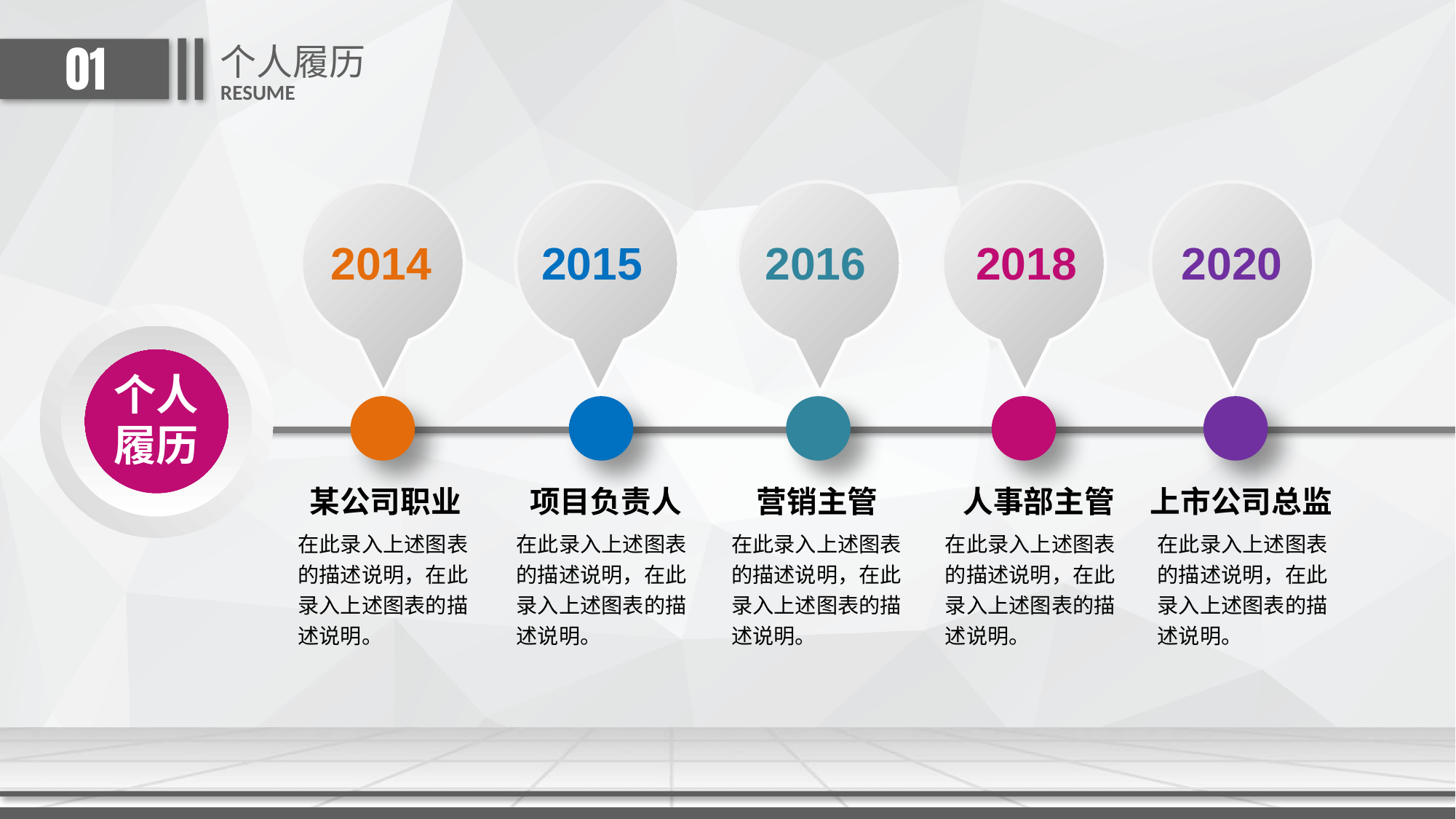

个人履历

01
RESUME

2014
2015
2016
2018
2020

个人
履历

某公司职业
项目负责人
营销主管
人事部主管
上市公司总监
在此录入上述图表的描述说明，在此录入上述图表的描述说明。
在此录入上述图表的描述说明，在此录入上述图表的描述说明。
在此录入上述图表的描述说明，在此录入上述图表的描述说明。
在此录入上述图表的描述说明，在此录入上述图表的描述说明。
在此录入上述图表的描述说明，在此录入上述图表的描述说明。

延迟符